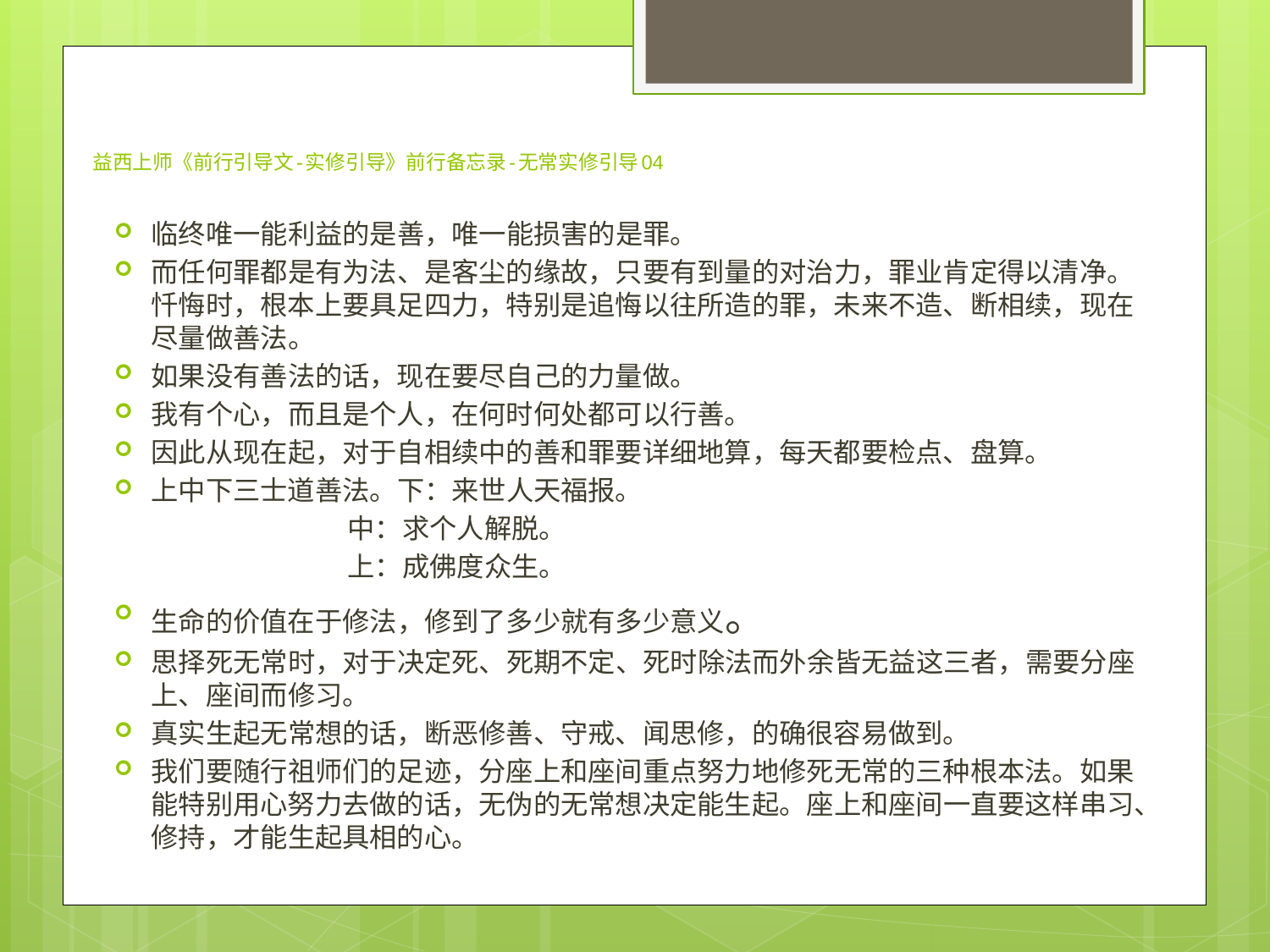

# 益西上师《前行引导文-实修引导》前行备忘录-无常实修引导04

临终唯一能利益的是善，唯一能损害的是罪。
而任何罪都是有为法、是客尘的缘故，只要有到量的对治力，罪业肯定得以清净。忏悔时，根本上要具足四力，特别是追悔以往所造的罪，未来不造、断相续，现在尽量做善法。
如果没有善法的话，现在要尽自己的力量做。
我有个心，而且是个人，在何时何处都可以行善。
因此从现在起，对于自相续中的善和罪要详细地算，每天都要检点、盘算。
上中下三士道善法。下：来世人天福报。
                                     中：求个人解脱。
                                     上：成佛度众生。
生命的价值在于修法，修到了多少就有多少意义。
思择死无常时，对于决定死、死期不定、死时除法而外余皆无益这三者，需要分座上、座间而修习。
真实生起无常想的话，断恶修善、守戒、闻思修，的确很容易做到。
我们要随行祖师们的足迹，分座上和座间重点努力地修死无常的三种根本法。如果能特别用心努力去做的话，无伪的无常想决定能生起。座上和座间一直要这样串习、修持，才能生起具相的心。